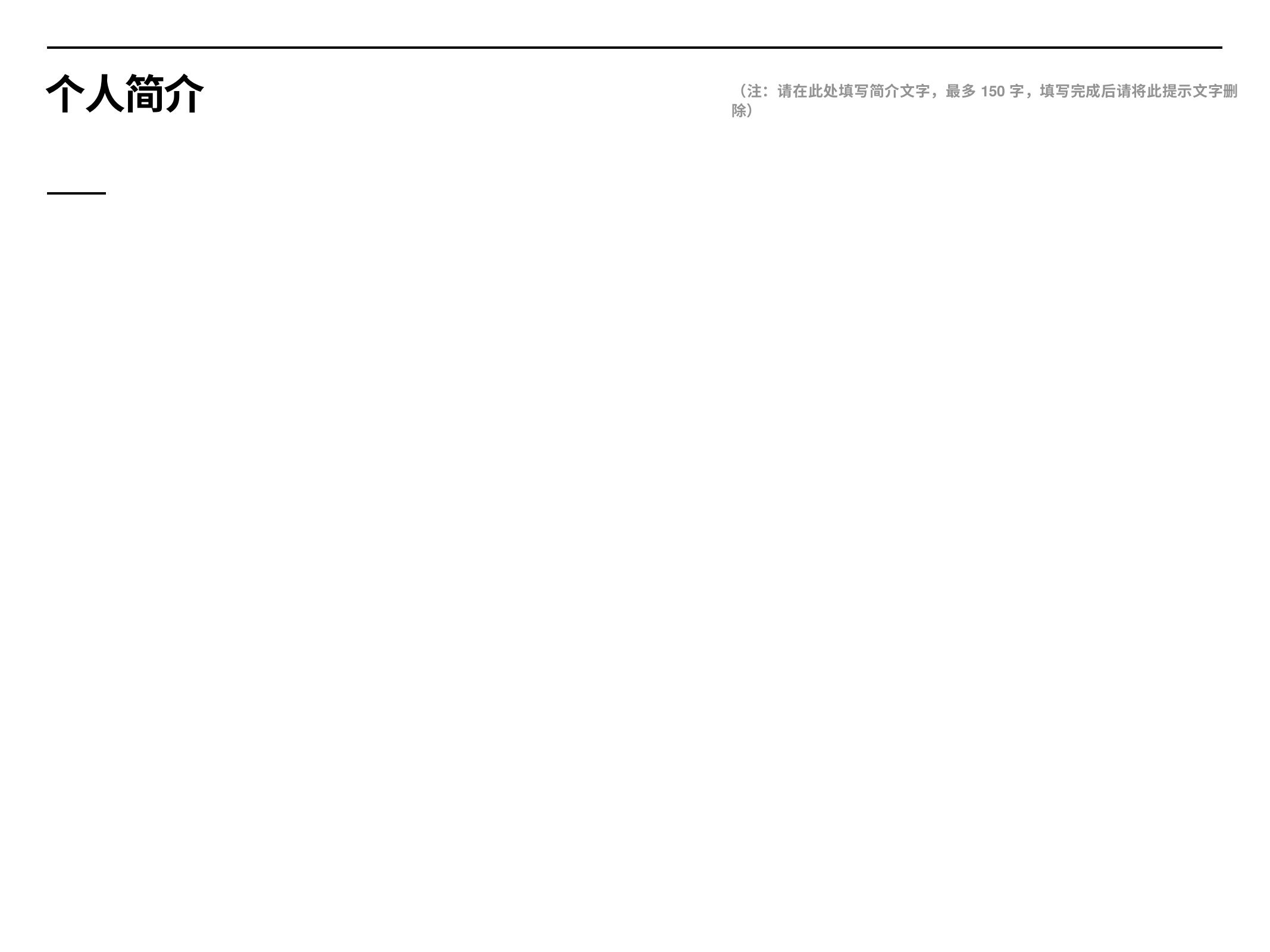

个人简介
（注：请在此处填写简介文字，最多150字，填写完成后请将此提示文字删除）